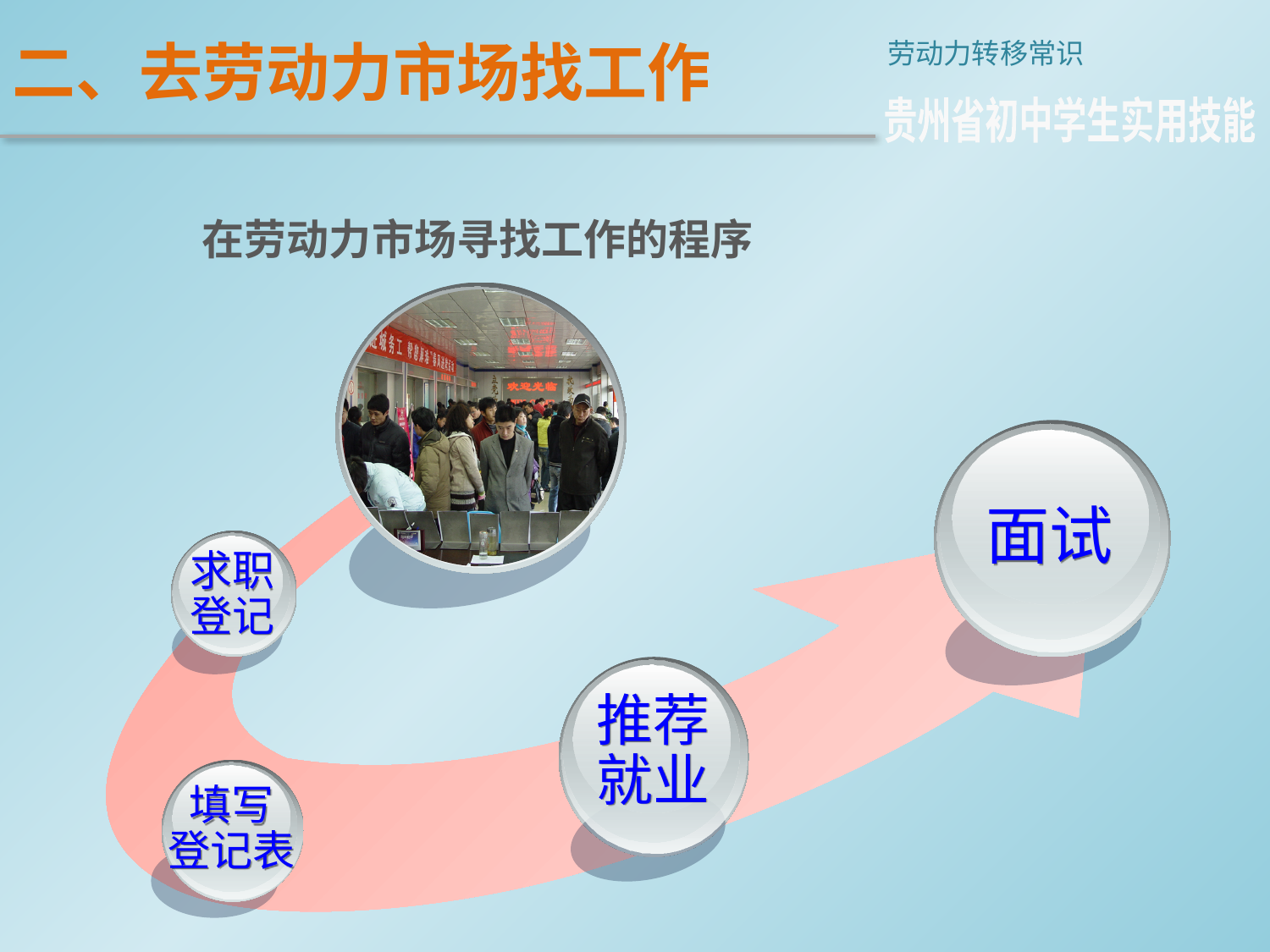

二、去劳动力市场找工作
劳动力转移常识
贵州省初中学生实用技能
在劳动力市场寻找工作的程序

面试

求职
登记

推荐
就业

填写
登记表